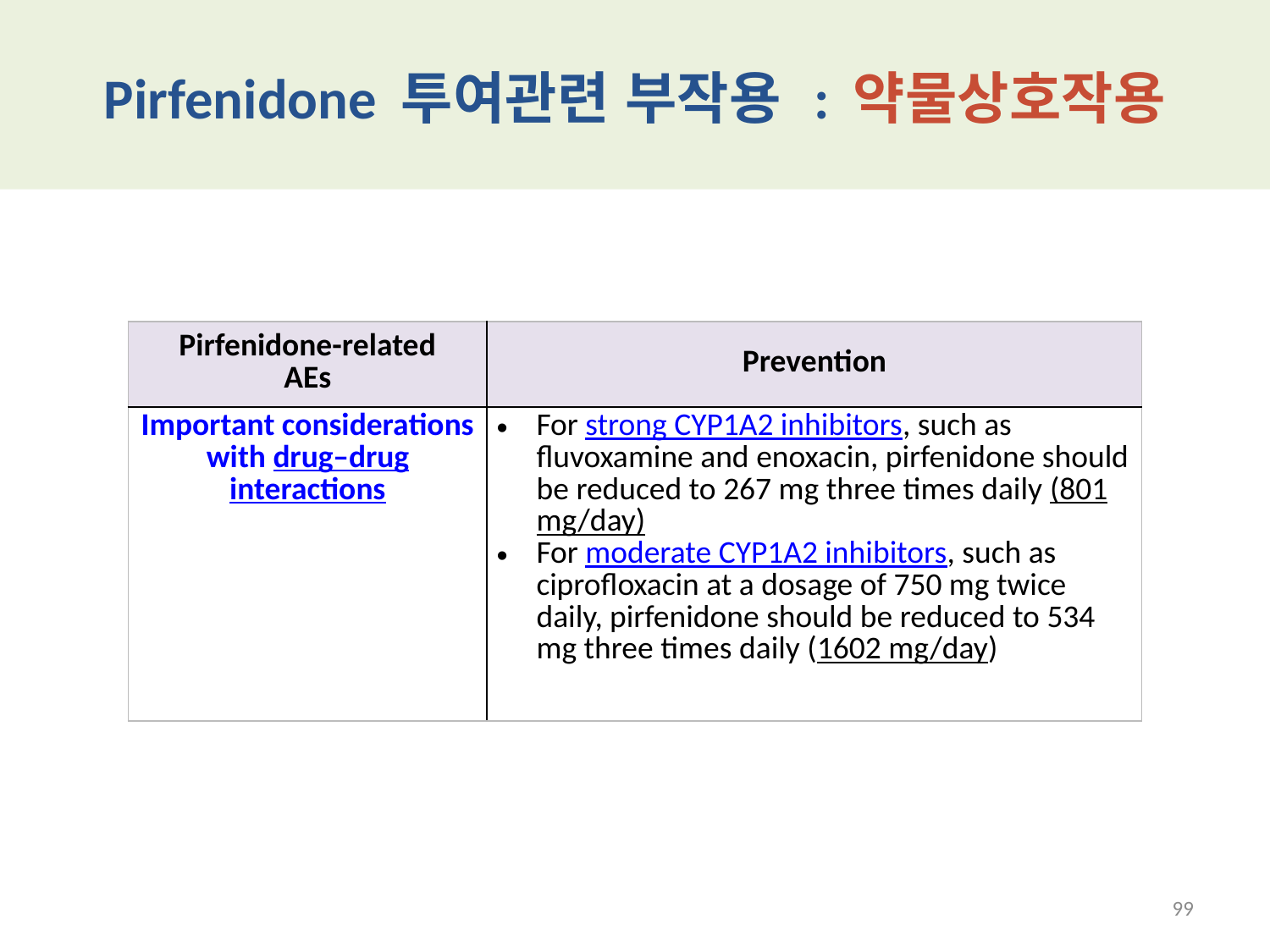

# Pirfenidone 투여관련 부작용 : 약물상호작용
| Pirfenidone-related AEs | Prevention |
| --- | --- |
| Important considerations with drug–drug interactions | For strong CYP1A2 inhibitors, such as fluvoxamine and enoxacin, pirfenidone should be reduced to 267 mg three times daily (801 mg/day) For moderate CYP1A2 inhibitors, such as ciprofloxacin at a dosage of 750 mg twice daily, pirfenidone should be reduced to 534 mg three times daily (1602 mg/day) |
99